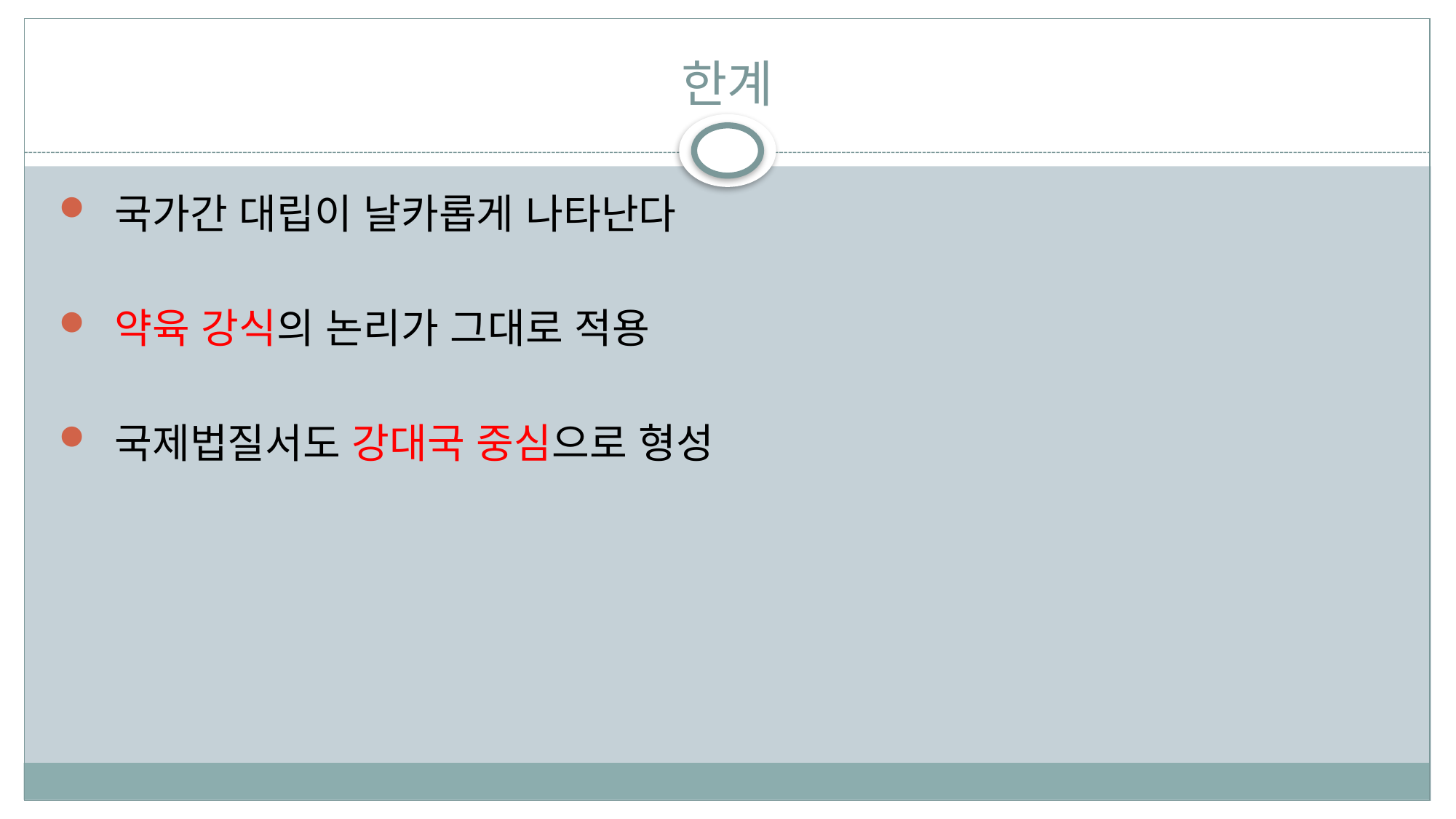

# 한계
 국가간 대립이 날카롭게 나타난다

 약육 강식의 논리가 그대로 적용

 국제법질서도 강대국 중심으로 형성